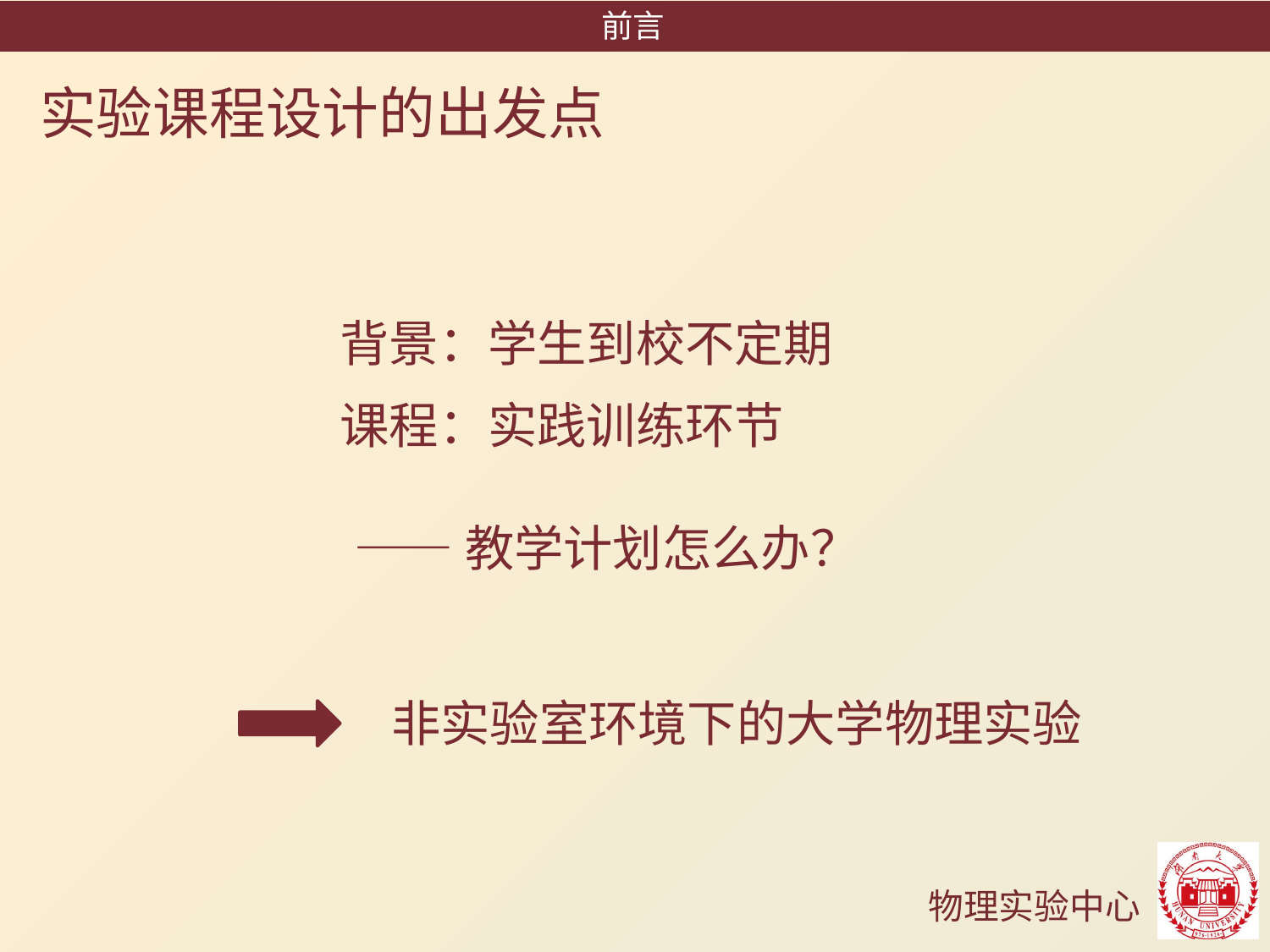

前言
实验课程设计的出发点
背景：学生到校不定期
课程：实践训练环节
——教学计划怎么办？
非实验室环境下的大学物理实验